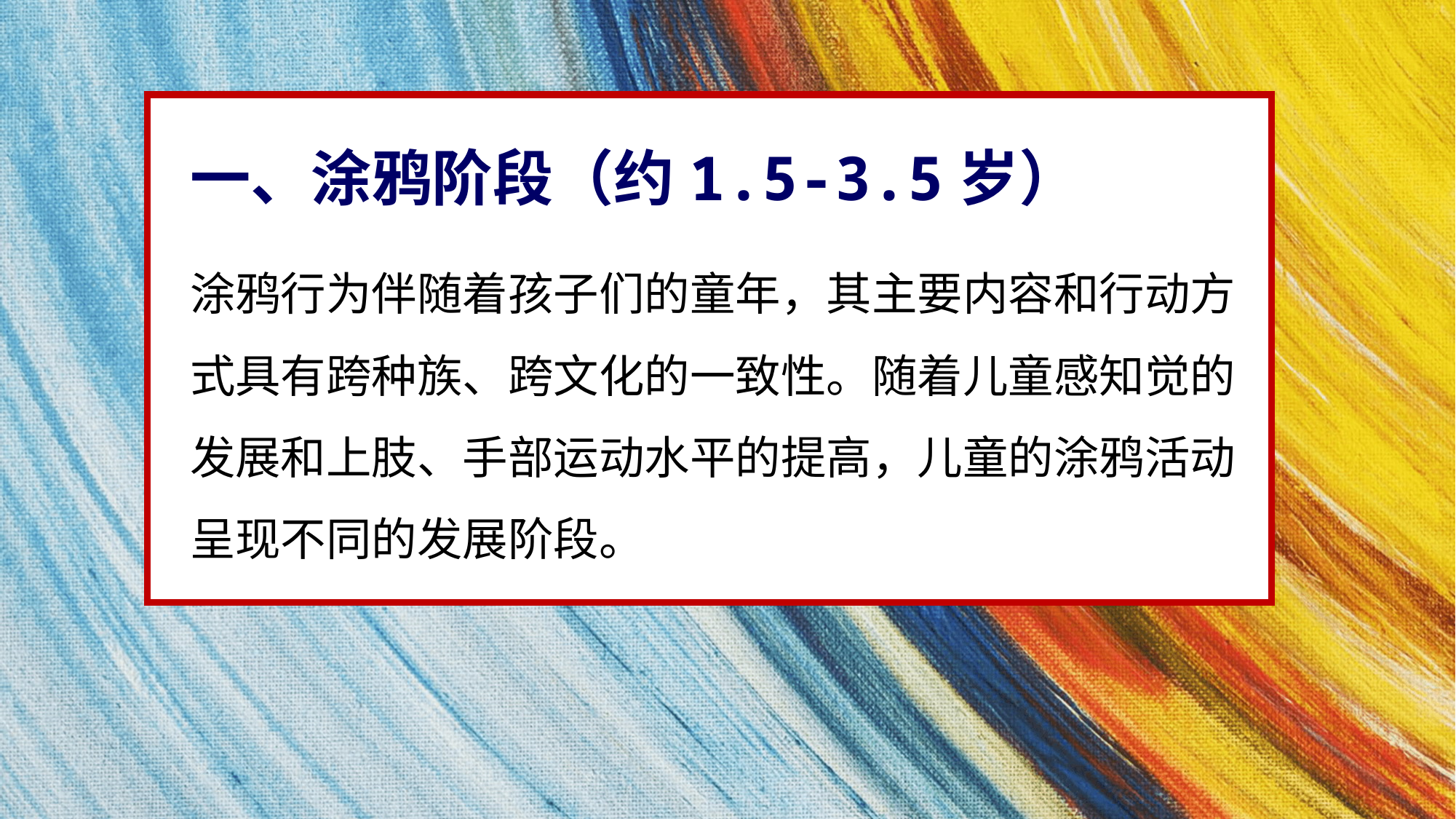

# 一、涂鸦阶段（约1.5-3.5岁）
涂鸦行为伴随着孩子们的童年，其主要内容和行动方式具有跨种族、跨文化的一致性。随着儿童感知觉的发展和上肢、手部运动水平的提高，儿童的涂鸦活动呈现不同的发展阶段。